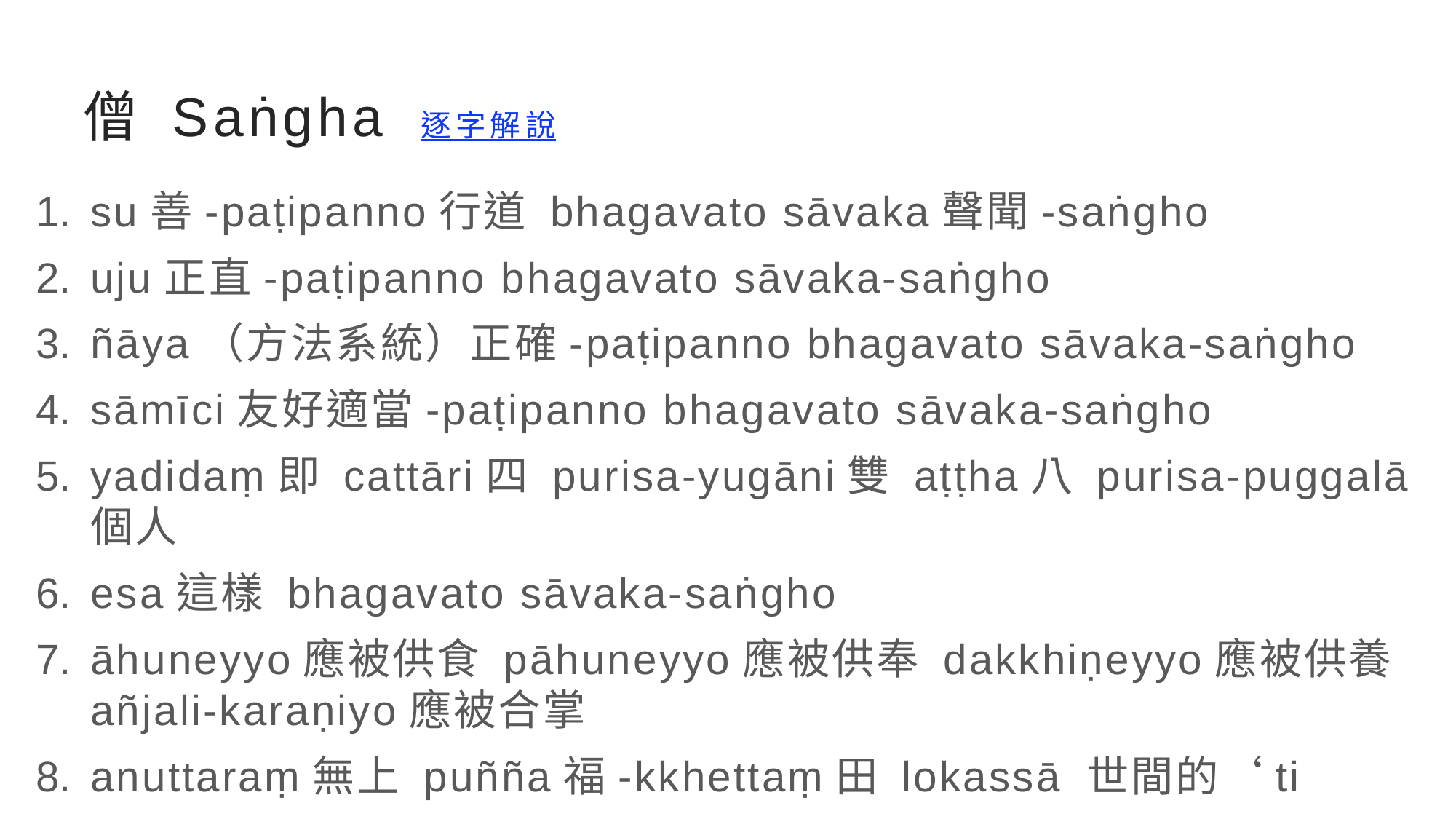

# 僧 Saṅgha 逐字解說
su善-paṭipanno行道 bhagavato sāvaka聲聞-saṅgho
uju正直-paṭipanno bhagavato sāvaka-saṅgho
ñāya（方法系統）正確-paṭipanno bhagavato sāvaka-saṅgho
sāmīci友好適當-paṭipanno bhagavato sāvaka-saṅgho
yadidaṃ即 cattāri四 purisa-yugāni雙 aṭṭha八 purisa-puggalā個人
esa這樣 bhagavato sāvaka-saṅgho
āhuneyyo應被供食 pāhuneyyo應被供奉 dakkhiṇeyyo應被供養 añjali-karaṇiyo應被合掌
anuttaraṃ無上 puñña福-kkhettaṃ田 lokassā 世間的‘ti